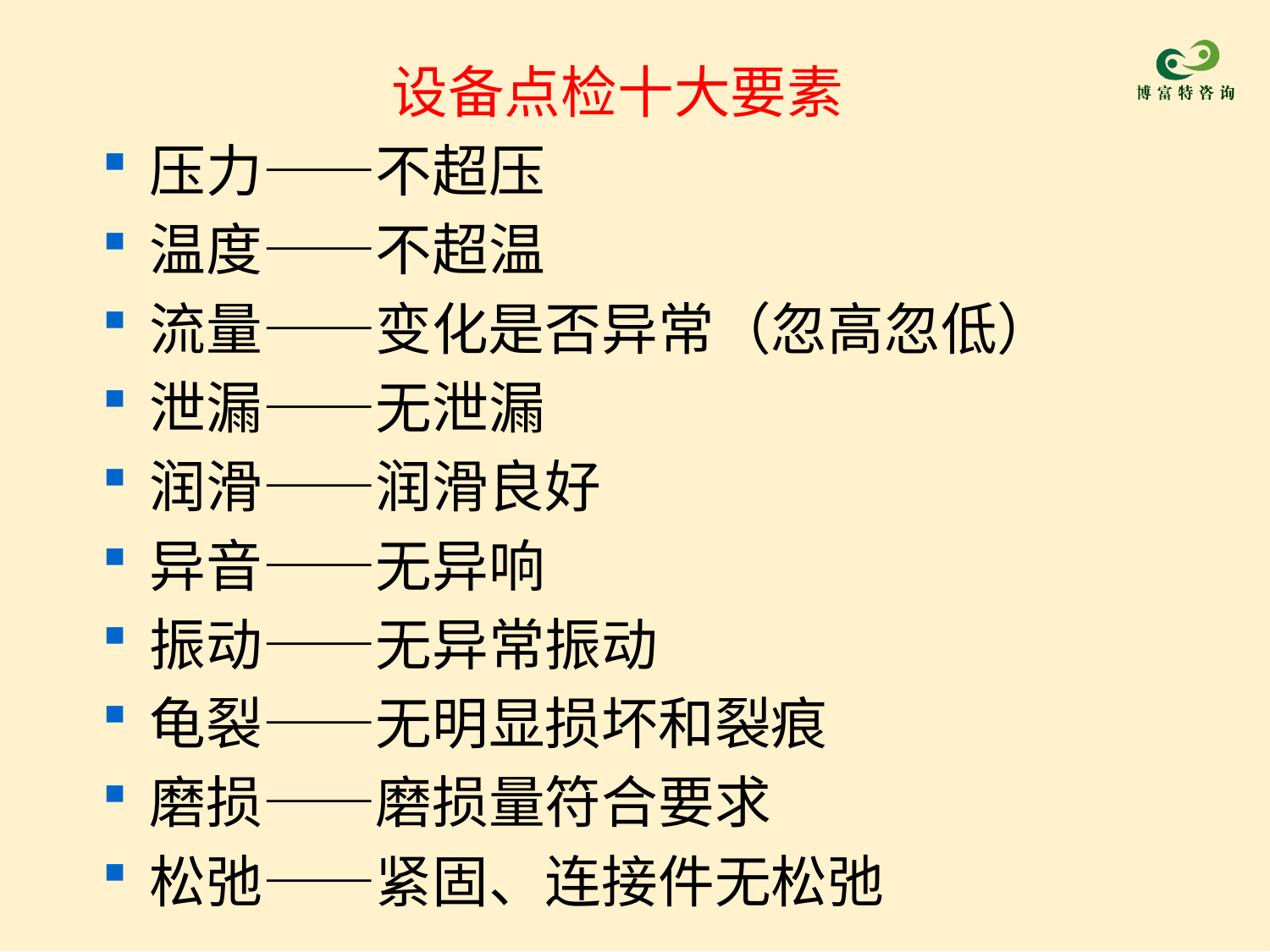

# 设备点检十大要素
压力——不超压
温度——不超温
流量——变化是否异常（忽高忽低）
泄漏——无泄漏
润滑——润滑良好
异音——无异响
振动——无异常振动
龟裂——无明显损坏和裂痕
磨损——磨损量符合要求
松弛——紧固、连接件无松弛
20